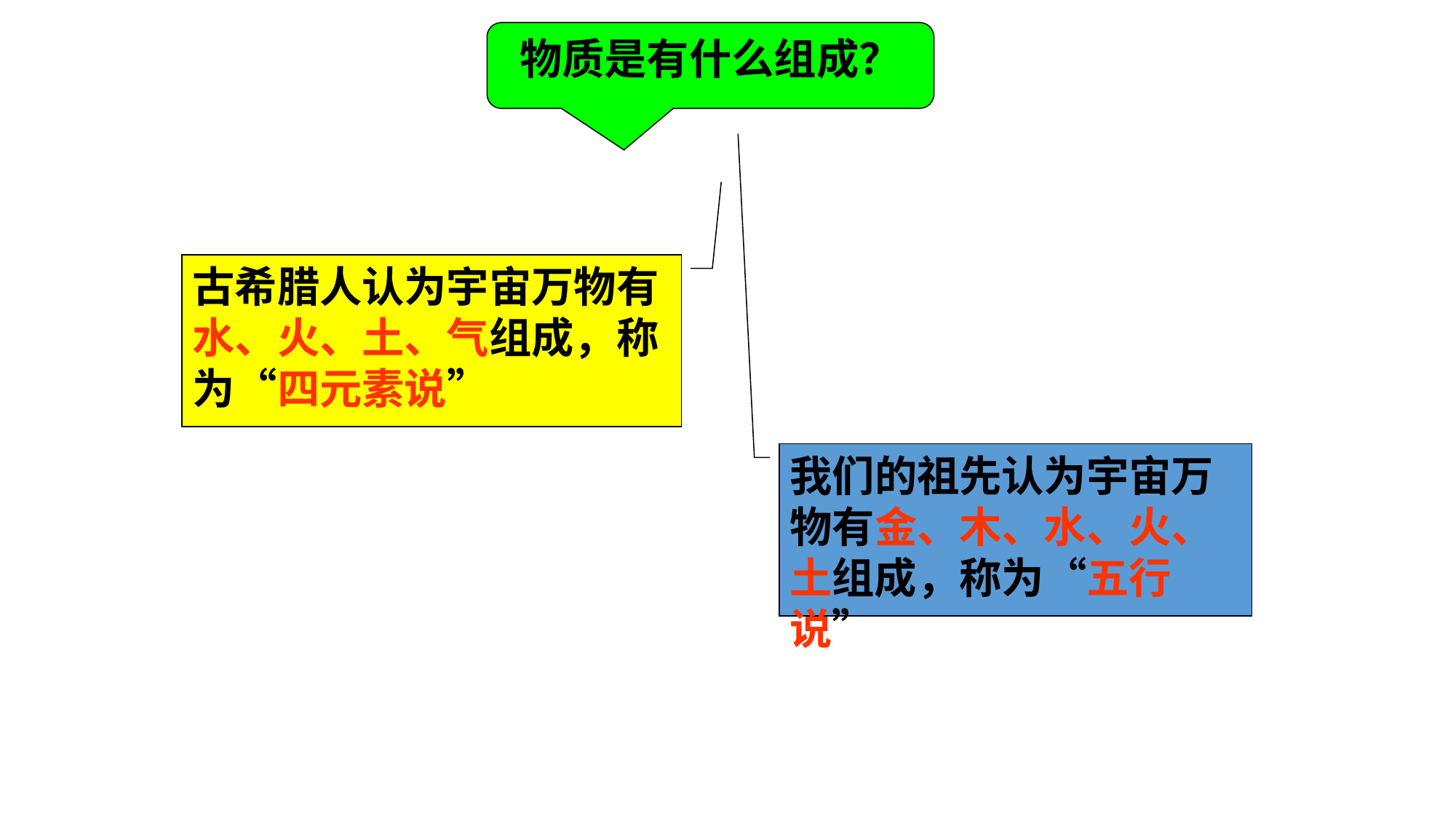

物质是有什么组成？
古希腊人认为宇宙万物有水、火、土、气组成，称为“四元素说”
我们的祖先认为宇宙万物有金、木、水、火、土组成，称为“五行说”